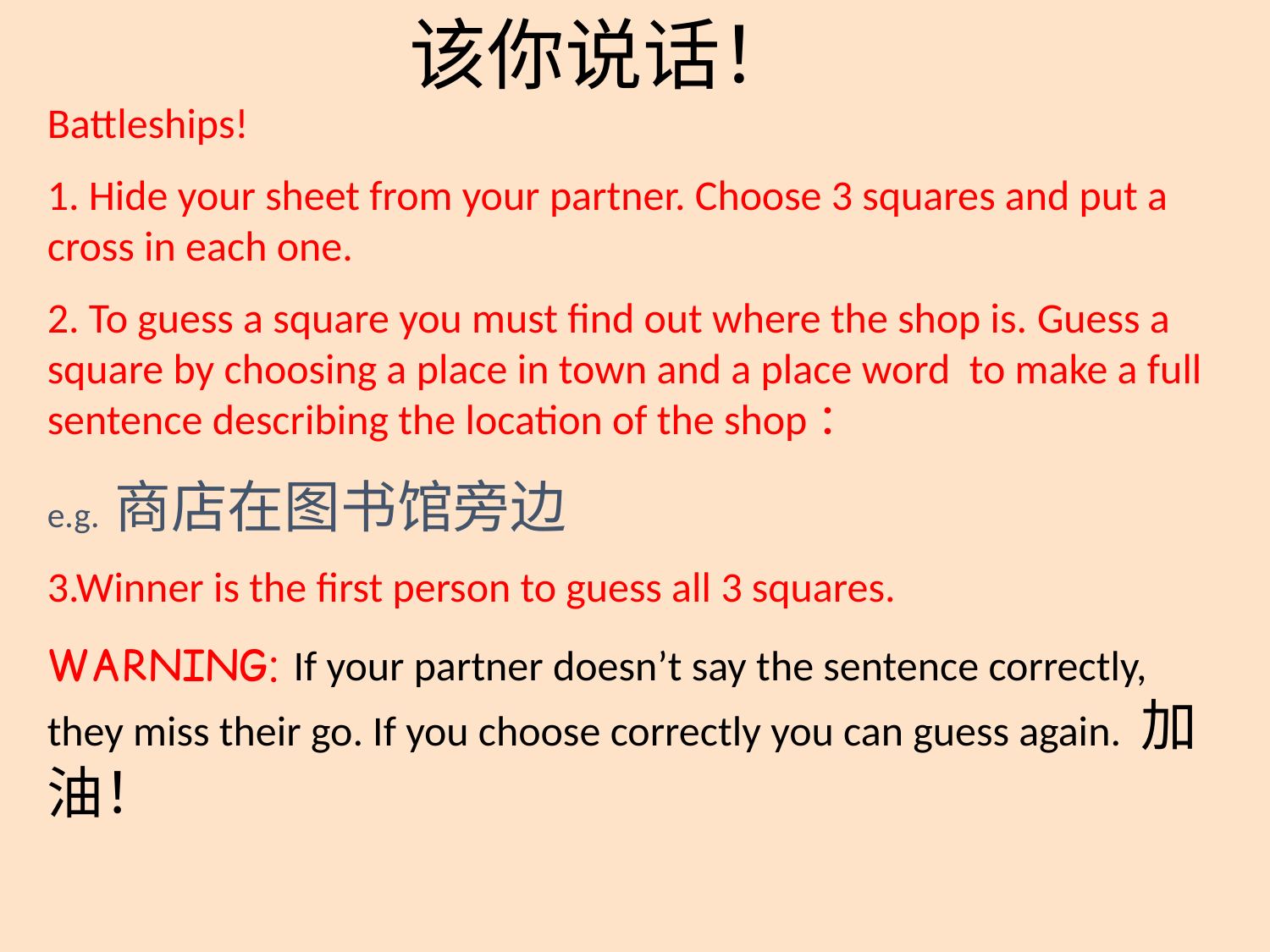

该你说话！
Battleships!
1. Hide your sheet from your partner. Choose 3 squares and put a cross in each one.
2. To guess a square you must find out where the shop is. Guess a square by choosing a place in town and a place word  to make a full sentence describing the location of the shop：
e.g. 商店在图书馆旁边
3.Winner is the first person to guess all 3 squares.
WARNING: If your partner doesn’t say the sentence correctly, they miss their go. If you choose correctly you can guess again. 加油！